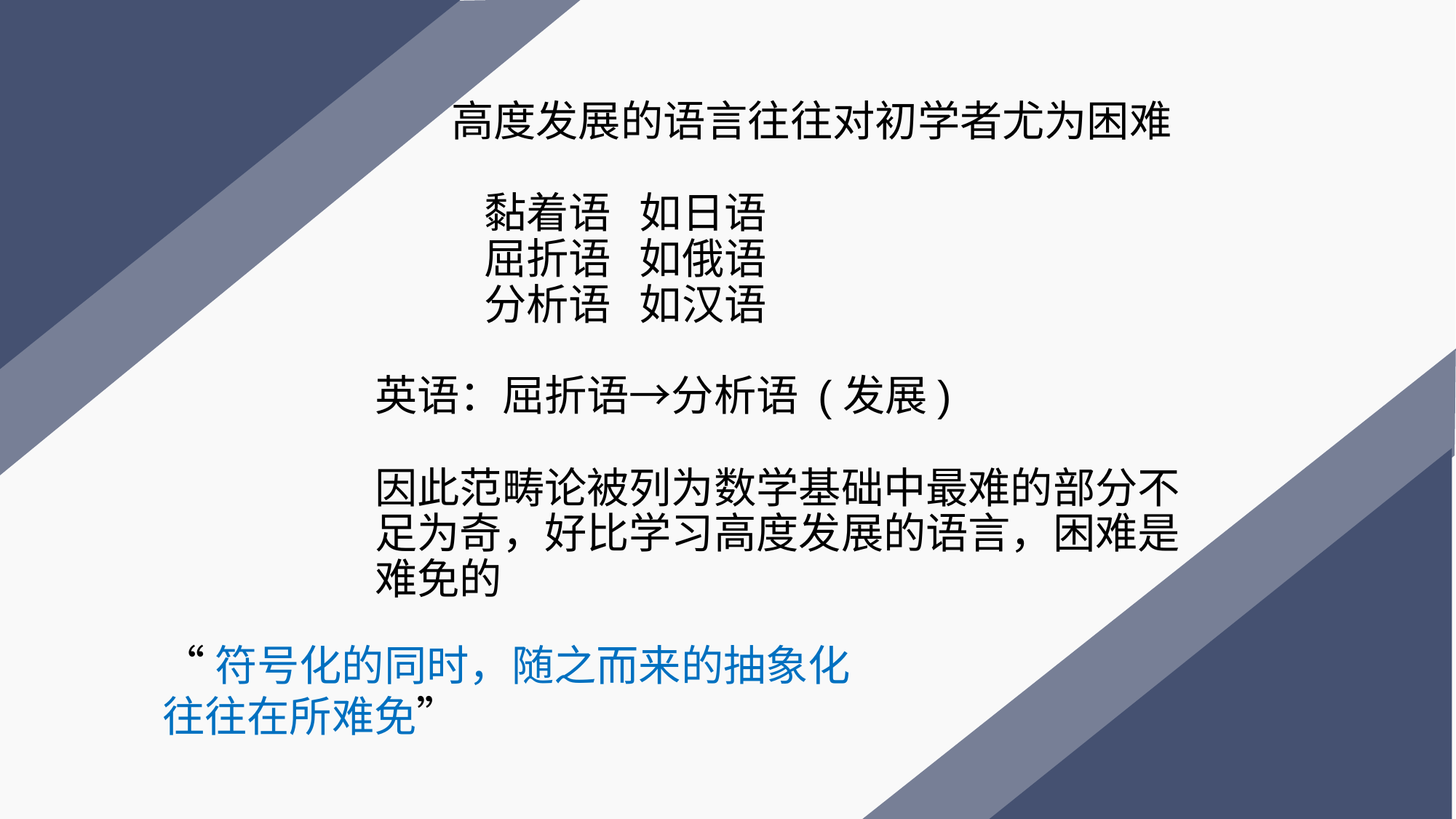

# 高度发展的语言往往对初学者尤为困难 黏着语   如日语 屈折语   如俄语 分析语   如汉语 英语：屈折语→分析语 (发展) 因此范畴论被列为数学基础中最难的部分不足为奇，好比学习高度发展的语言，困难是难免的
“符号化的同时，随之而来的抽象化往往在所难免”